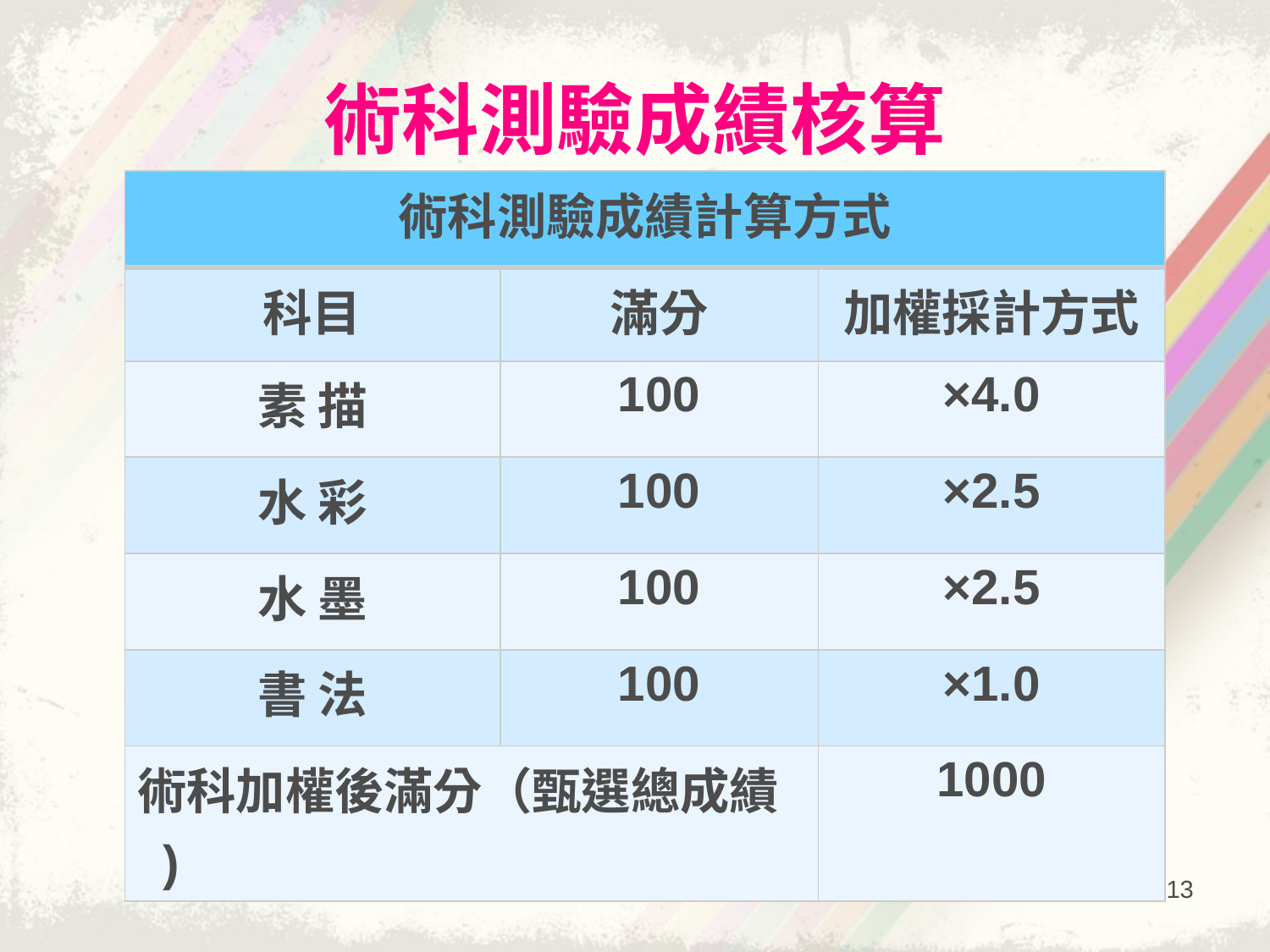

# 術科測驗成績核算
| 術科測驗成績計算方式 |  |  |
| --- | --- | --- |
| 科目 | 滿分 | 加權採計方式 |
| 素 描 | 100 | ×4.0 |
| 水 彩 | 100 | ×2.5 |
| 水 墨 | 100 | ×2.5 |
| 書 法 | 100 | ×1.0 |
| 術科加權後滿分（甄選總成績 ) |  | 1000 |
13